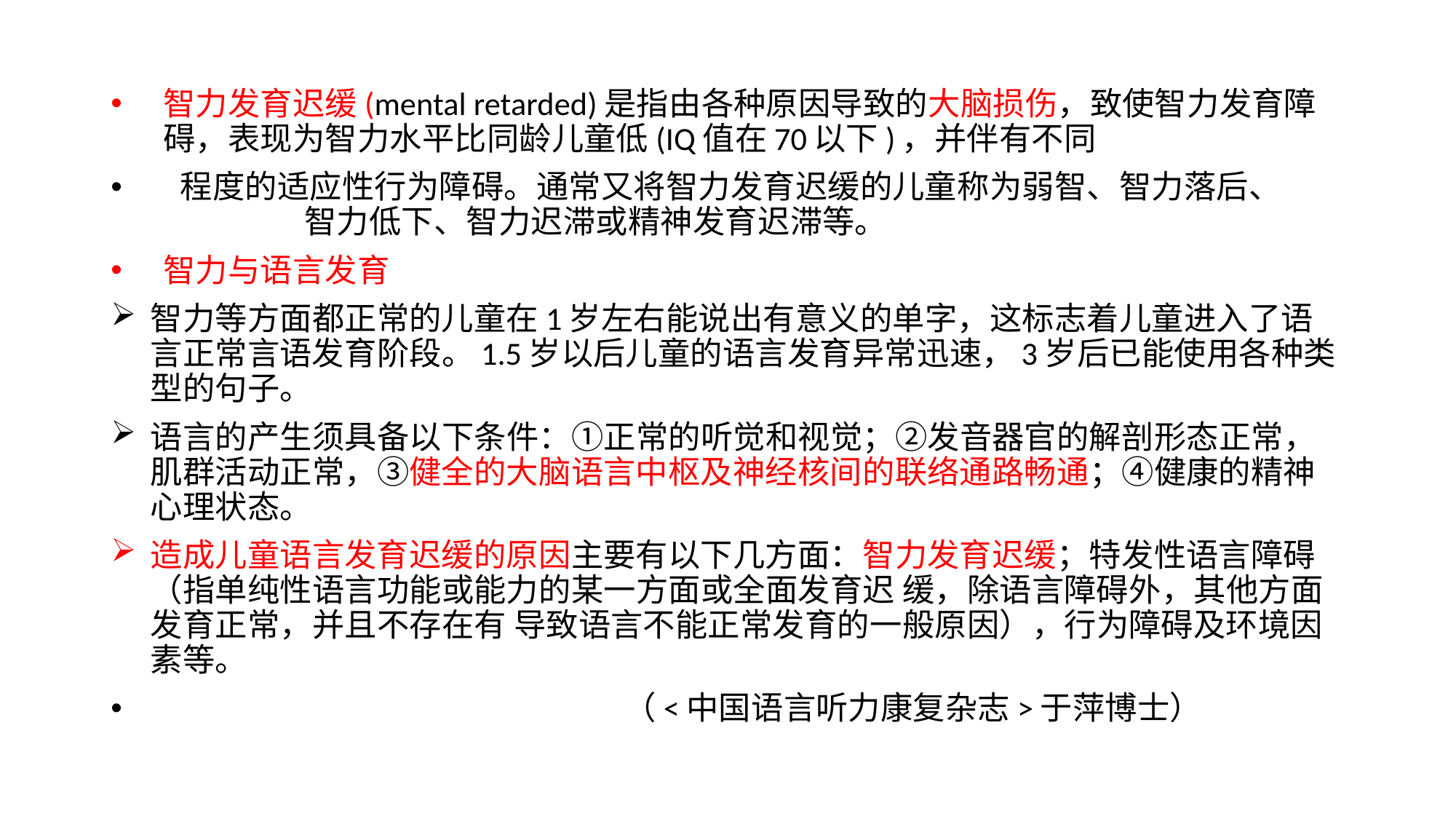

#
智力发育迟缓(mental retarded)是指由各种原因导致的大脑损伤，致使智力发育障碍，表现为智力水平比同龄儿童低(IQ值在70以下)，并伴有不同
     程度的适应性行为障碍。通常又将智力发育迟缓的儿童称为弱智、智力落后、                                智力低下、智力迟滞或精神发育迟滞等。
智力与语言发育
智力等方面都正常的儿童在1岁左右能说出有意义的单字，这标志着儿童进入了语言正常言语发育阶段。1.5岁以后儿童的语言发育异常迅速，3岁后已能使用各种类型的句子。
语言的产生须具备以下条件：①正常的听觉和视觉；②发音器官的解剖形态正常，肌群活动正常，③健全的大脑语言中枢及神经核间的联络通路畅通；④健康的精神心理状态。
造成儿童语言发育迟缓的原因主要有以下几方面：智力发育迟缓；特发性语言障碍（指单纯性语言功能或能力的某一方面或全面发育迟 缓，除语言障碍外，其他方面发育正常，并且不存在有 导致语言不能正常发育的一般原因），行为障碍及环境因素等。
                                                                  （<中国语言听力康复杂志>于萍博士）